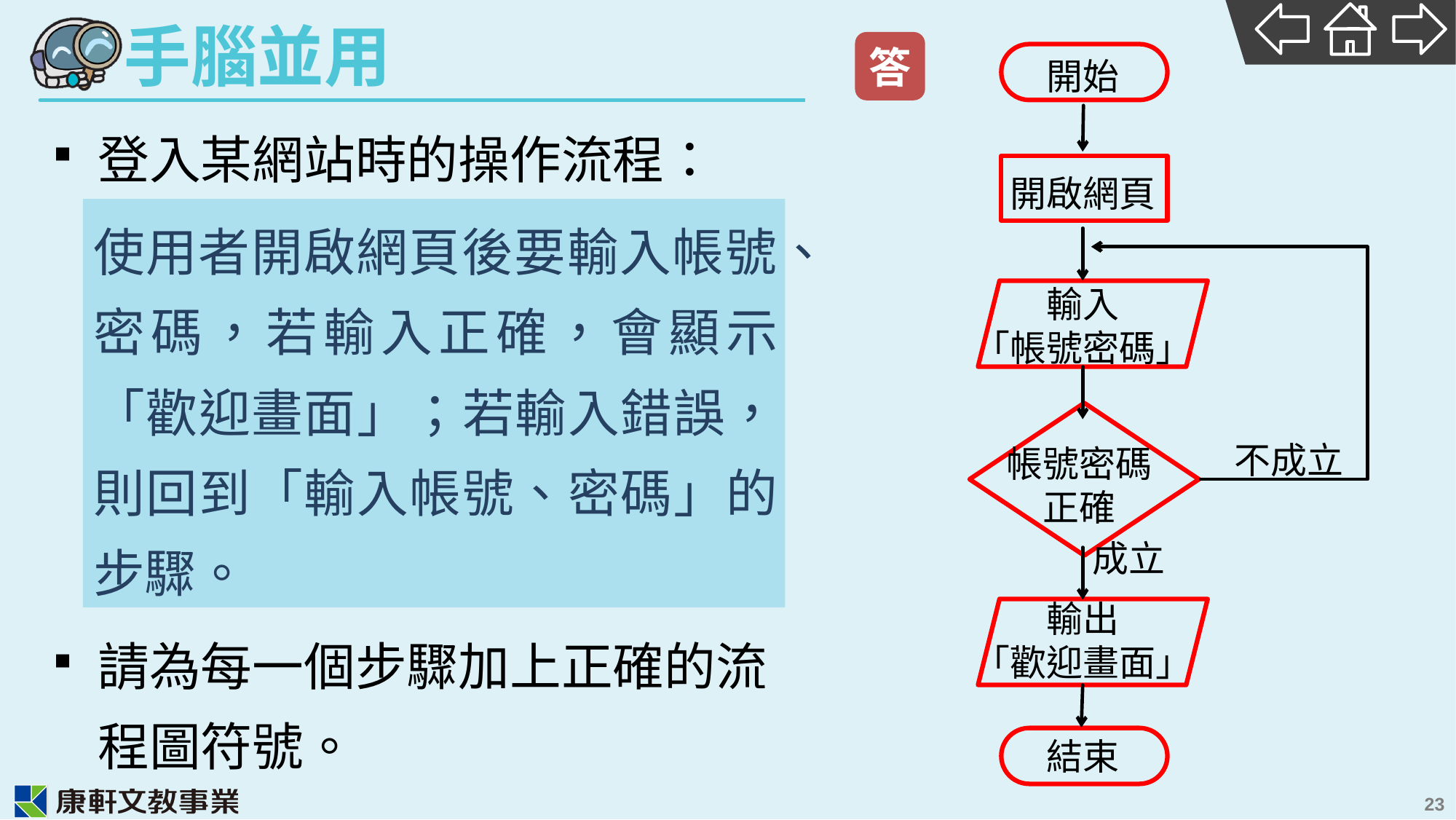

答

開始
開啟網頁
輸入
「帳號密碼」
不成立
帳號密碼
正確
成立
輸出
「歡迎畫面」
結束

登入某網站時的操作流程：
使用者開啟網頁後要輸入帳號、密碼，若輸入正確，會顯示「歡迎畫面」；若輸入錯誤，則回到「輸入帳號、密碼」的步驟。
請為每一個步驟加上正確的流程圖符號。

23